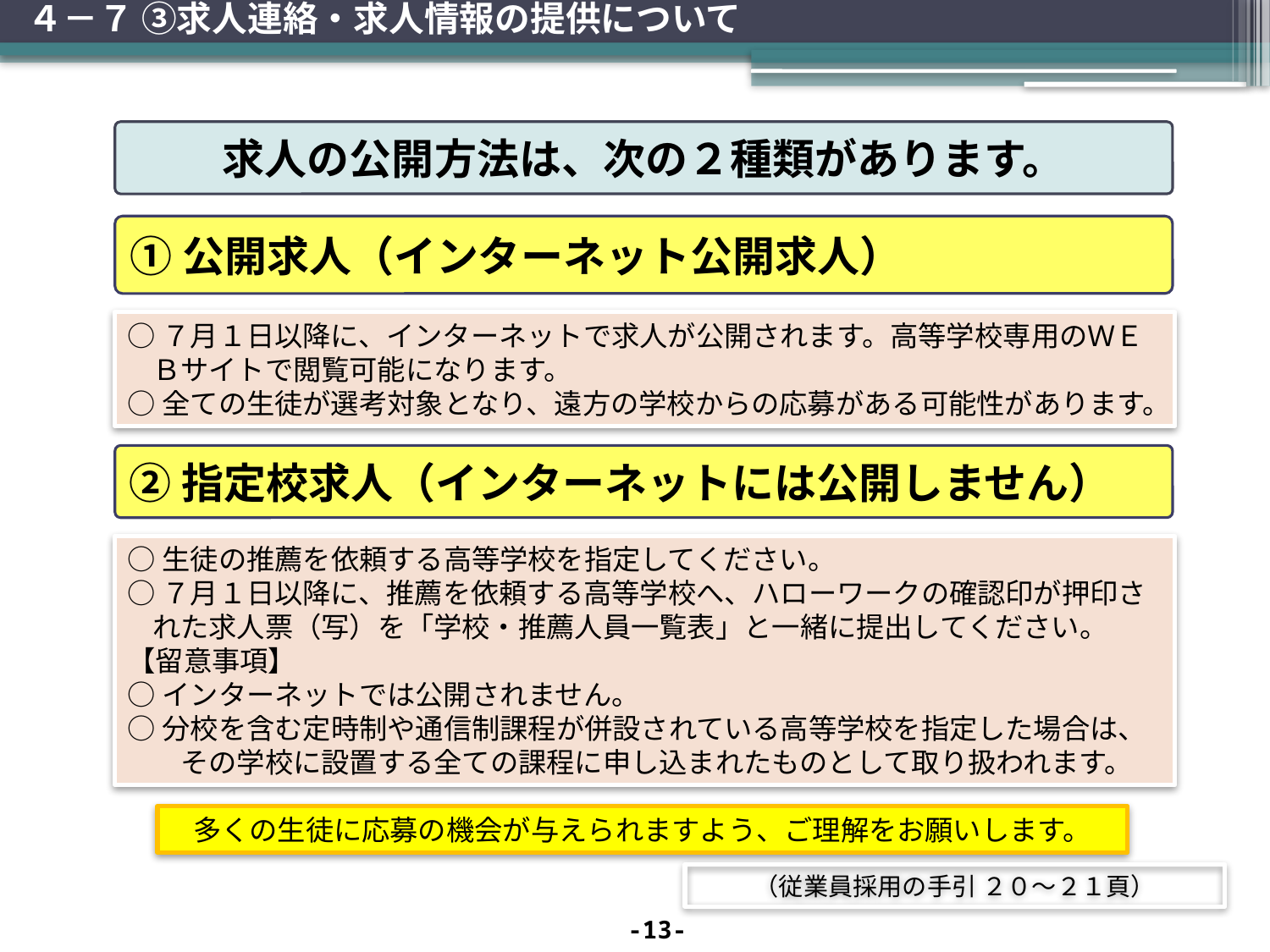

# ４－７ ③求人連絡・求人情報の提供について
求人の公開方法は、次の２種類があります。
①公開求人（インターネット公開求人）
○７月１日以降に、インターネットで求人が公開されます。高等学校専用のＷＥＢサイトで閲覧可能になります。
○全ての生徒が選考対象となり、遠方の学校からの応募がある可能性があります。
②指定校求人（インターネットには公開しません）
○生徒の推薦を依頼する高等学校を指定してください。
○７月１日以降に、推薦を依頼する高等学校へ、ハローワークの確認印が押印された求人票（写）を「学校・推薦人員一覧表」と一緒に提出してください。
【留意事項】
○インターネットでは公開されません。
○分校を含む定時制や通信制課程が併設されている高等学校を指定した場合は、　その学校に設置する全ての課程に申し込まれたものとして取り扱われます。
多くの生徒に応募の機会が与えられますよう、ご理解をお願いします。
（従業員採用の手引 ２０～２１頁）
-13-